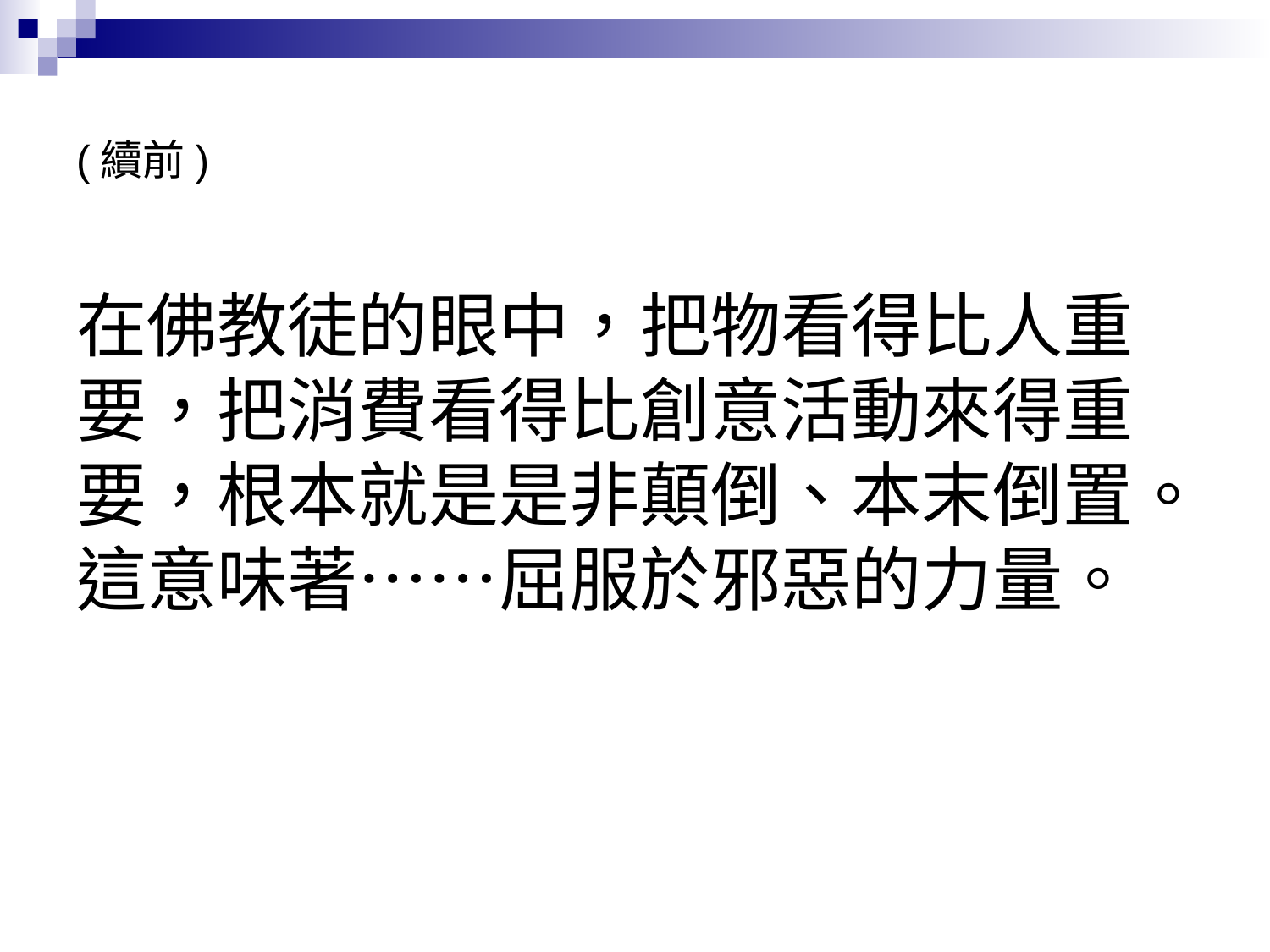

# (續前)
在佛教徒的眼中，把物看得比人重要，把消費看得比創意活動來得重要，根本就是是非顛倒、本末倒置。這意味著……屈服於邪惡的力量。